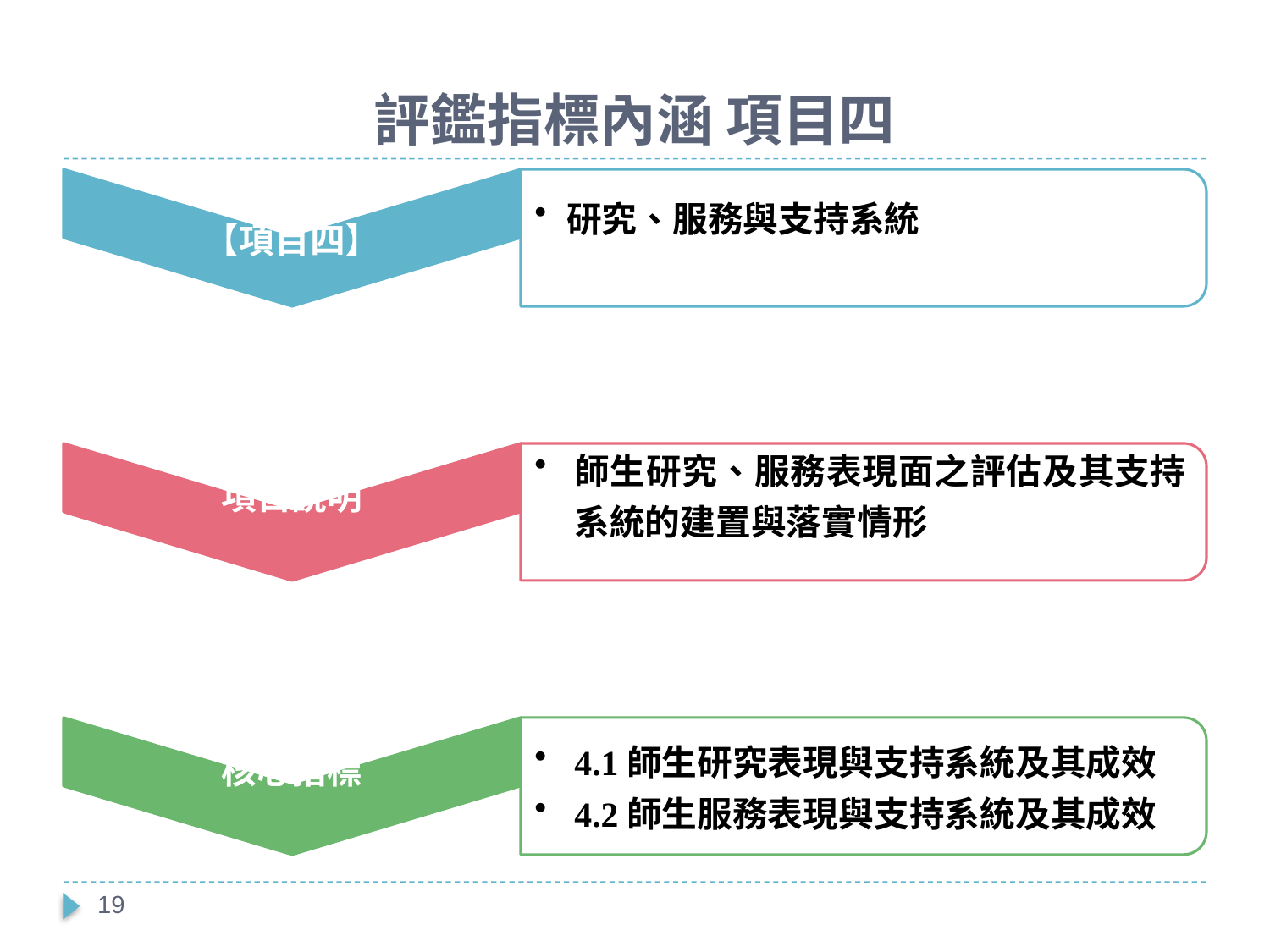

# 評鑑指標內涵 項目四
【項目四】
項目說明
核心指標
研究、服務與支持系統
師生研究、服務表現面之評估及其支持系統的建置與落實情形
4.1師生研究表現與支持系統及其成效
4.2師生服務表現與支持系統及其成效
19